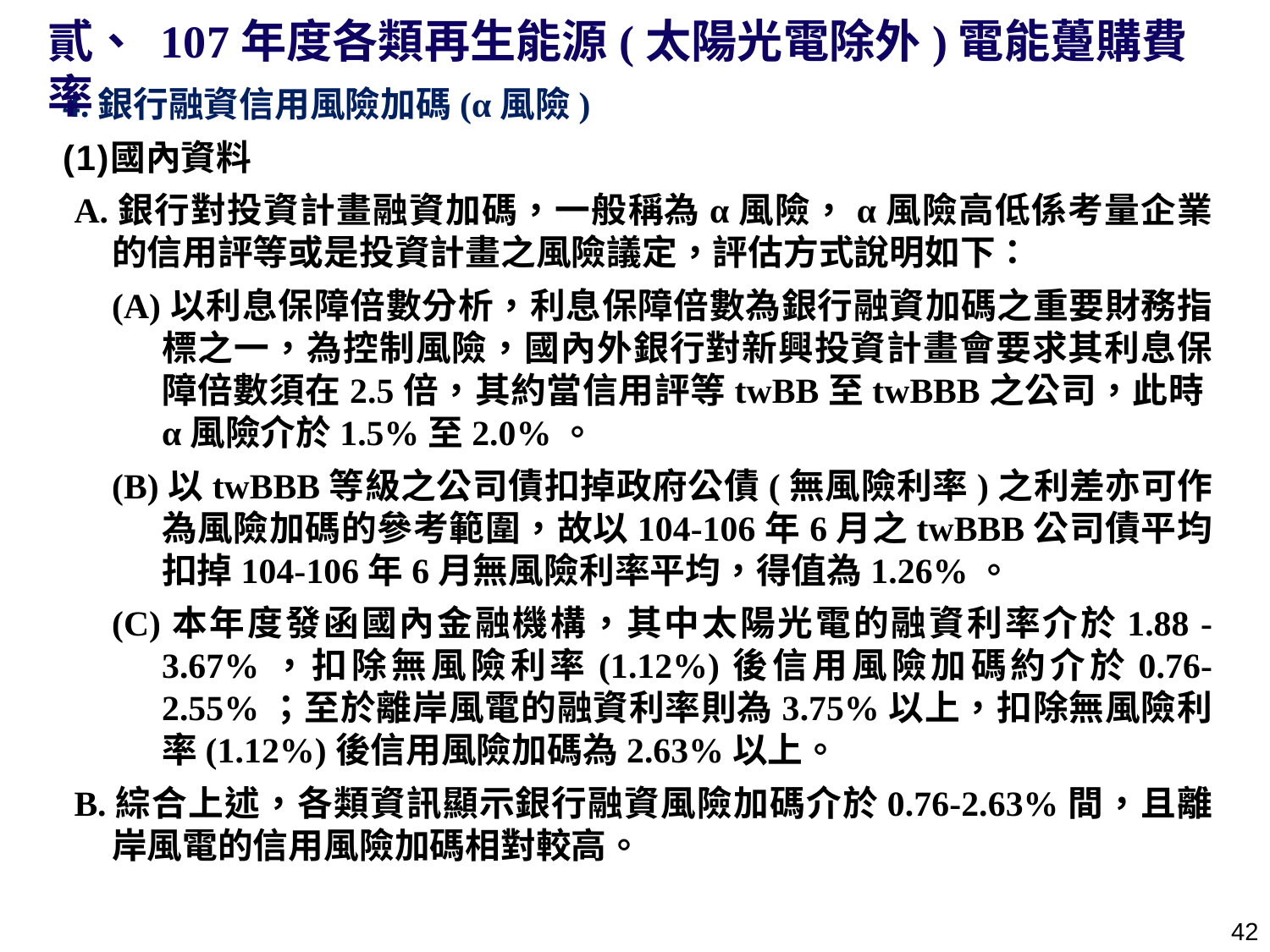

貳、 107年度各類再生能源(太陽光電除外)電能躉購費率
4.銀行融資信用風險加碼(α風險)
國內資料
A.銀行對投資計畫融資加碼，一般稱為α風險，α風險高低係考量企業的信用評等或是投資計畫之風險議定，評估方式說明如下：
(A)以利息保障倍數分析，利息保障倍數為銀行融資加碼之重要財務指標之一，為控制風險，國內外銀行對新興投資計畫會要求其利息保障倍數須在2.5倍，其約當信用評等twBB至twBBB之公司，此時α風險介於1.5%至2.0%。
(B)以twBBB等級之公司債扣掉政府公債(無風險利率)之利差亦可作為風險加碼的參考範圍，故以104-106年6月之twBBB公司債平均扣掉104-106年6月無風險利率平均，得值為1.26%。
(C)本年度發函國內金融機構，其中太陽光電的融資利率介於1.88 - 3.67%，扣除無風險利率(1.12%)後信用風險加碼約介於0.76-2.55%；至於離岸風電的融資利率則為3.75%以上，扣除無風險利率(1.12%)後信用風險加碼為2.63%以上。
B.綜合上述，各類資訊顯示銀行融資風險加碼介於0.76-2.63%間，且離岸風電的信用風險加碼相對較高。

42